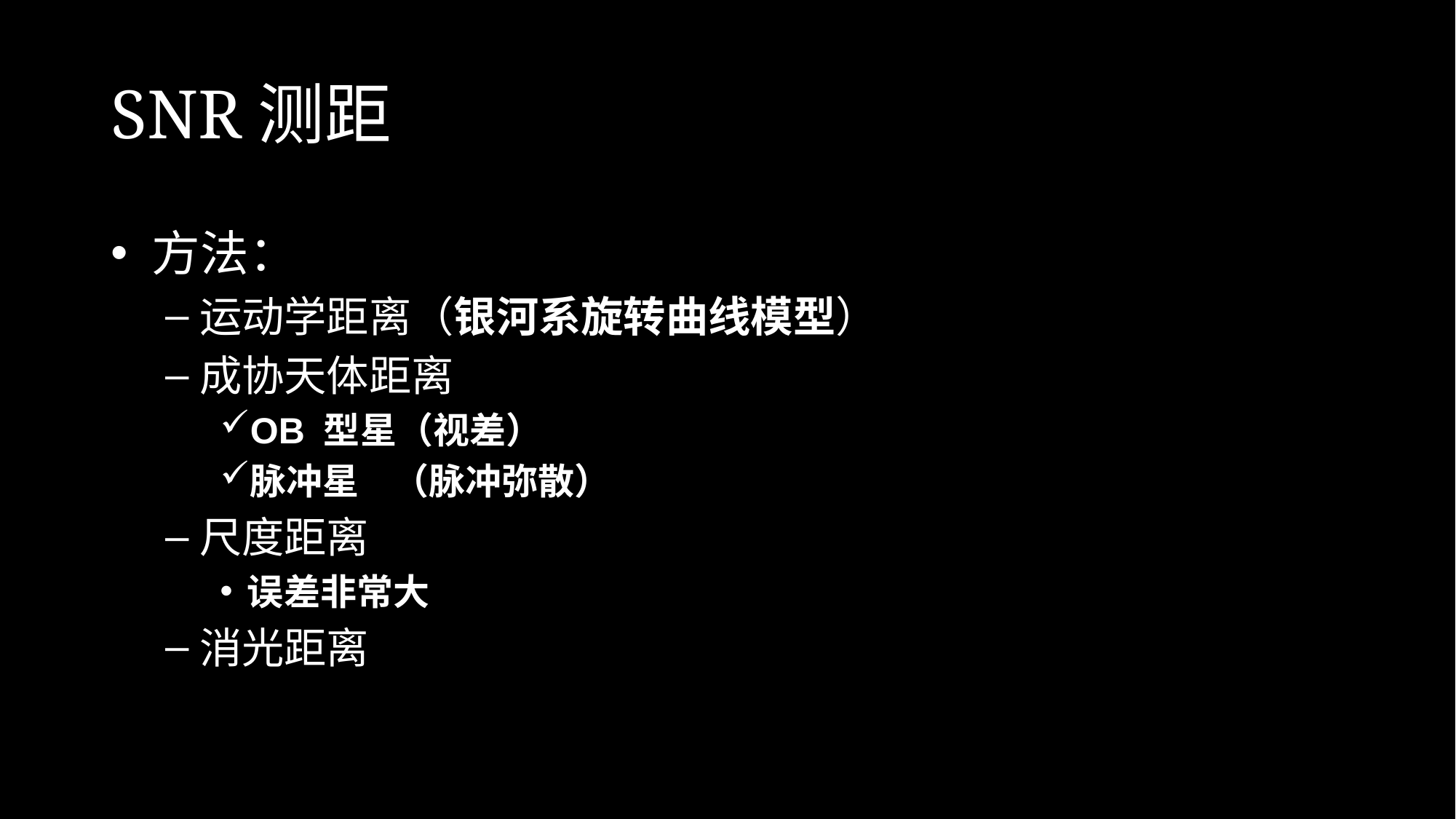

# SNR测距
方法：
运动学距离（银河系旋转曲线模型）
成协天体距离
OB 型星（视差）
脉冲星    （脉冲弥散）
尺度距离
误差非常大
消光距离